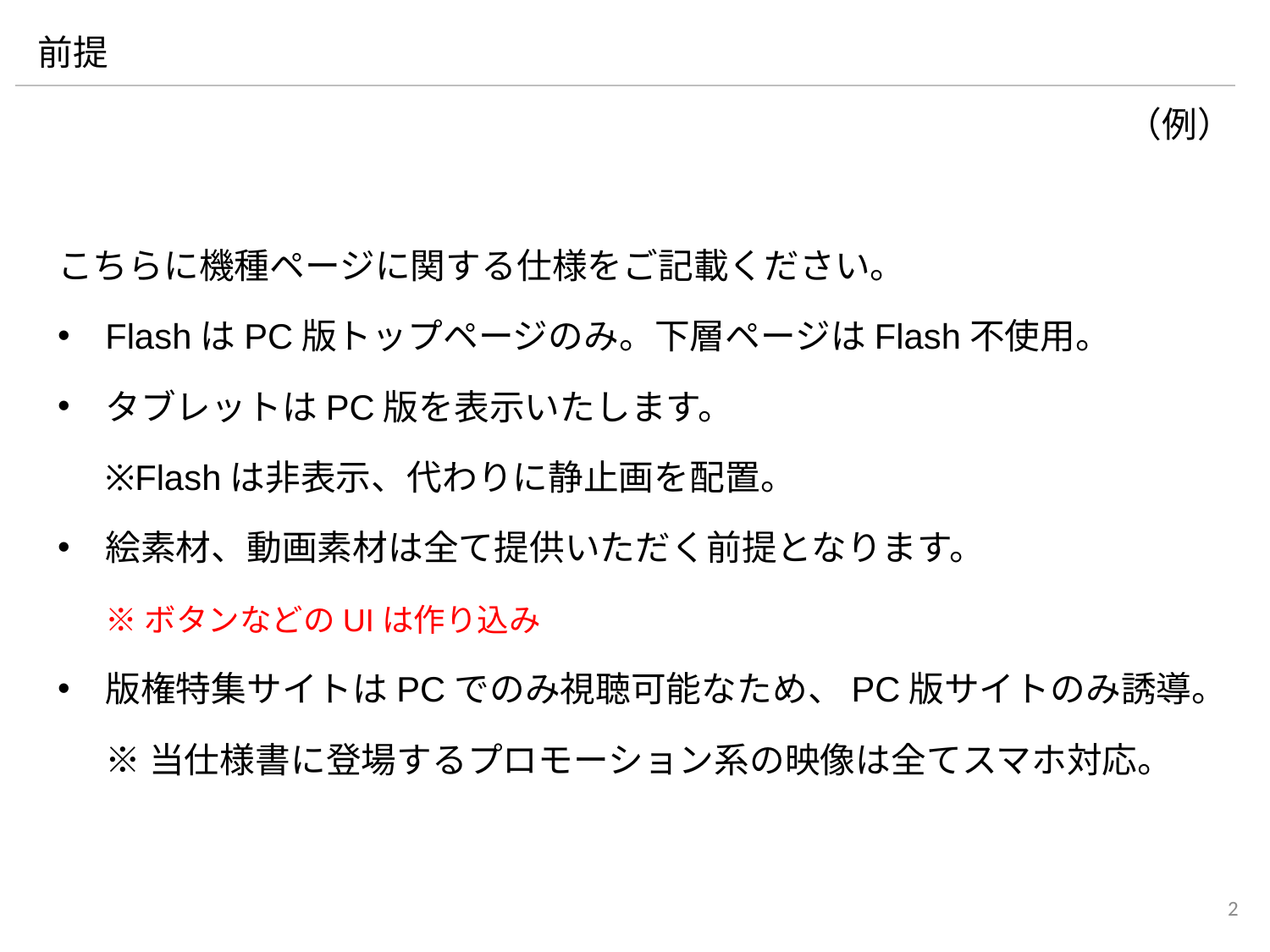

# 前提
（例）
こちらに機種ページに関する仕様をご記載ください。
FlashはPC版トップページのみ。下層ページはFlash不使用。
タブレットはPC版を表示いたします。
	※Flashは非表示、代わりに静止画を配置。
絵素材、動画素材は全て提供いただく前提となります。
	※ボタンなどのUIは作り込み
版権特集サイトはPCでのみ視聴可能なため、PC版サイトのみ誘導。
	※当仕様書に登場するプロモーション系の映像は全てスマホ対応。
2